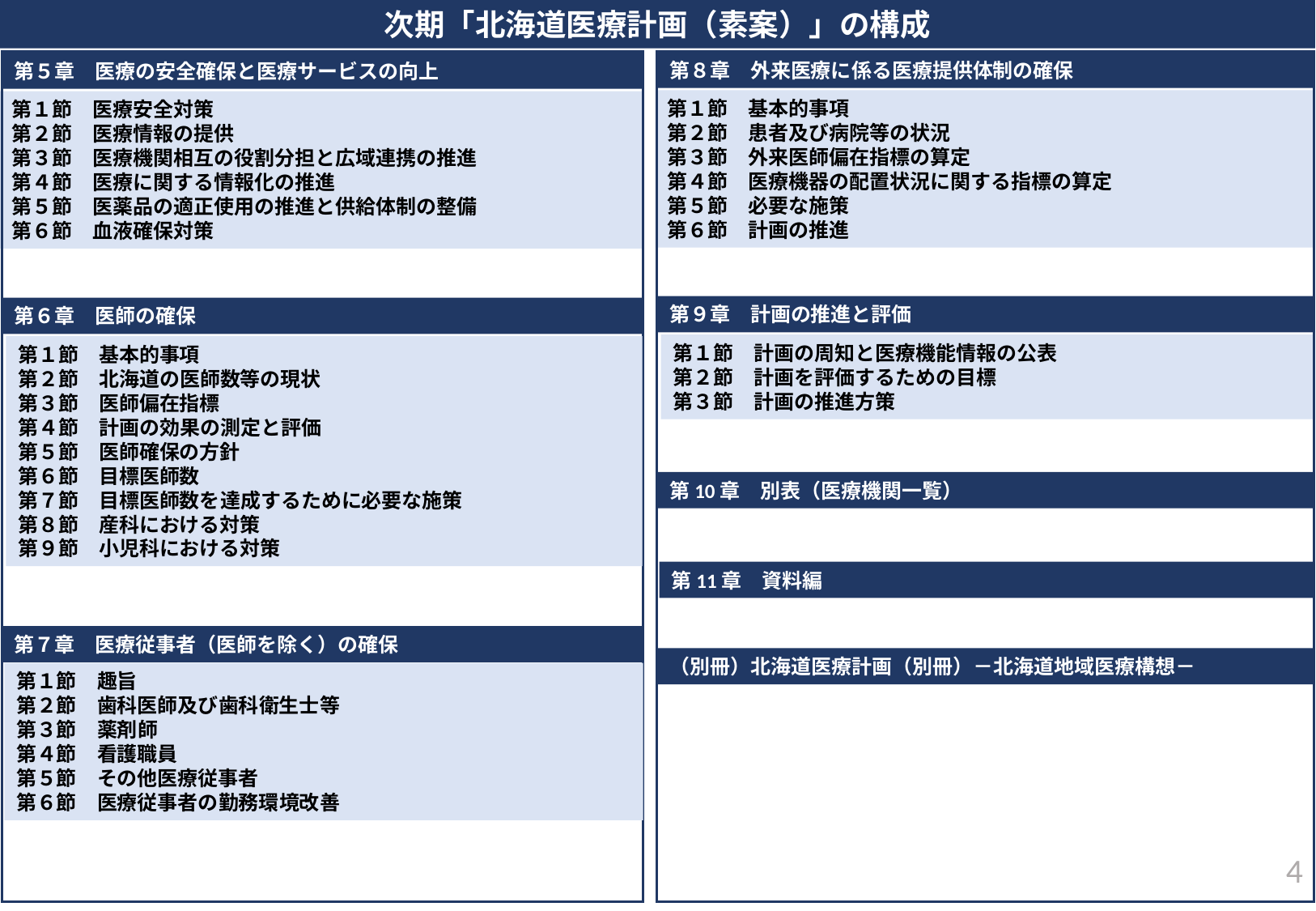

次期「北海道医療計画（素案）」の構成

第８章　外来医療に係る医療提供体制の確保
第５章　医療の安全確保と医療サービスの向上
第１節　基本的事項
第２節　患者及び病院等の状況
第３節　外来医師偏在指標の算定
第４節　医療機器の配置状況に関する指標の算定
第５節　必要な施策
第６節　計画の推進
第１節　医療安全対策
第２節　医療情報の提供
第３節　医療機関相互の役割分担と広域連携の推進
第４節　医療に関する情報化の推進
第５節　医薬品の適正使用の推進と供給体制の整備
第６節　血液確保対策
第９章　計画の推進と評価
第６章　医師の確保
第１節　計画の周知と医療機能情報の公表
第２節　計画を評価するための目標
第３節　計画の推進方策
第１節　基本的事項
第２節　北海道の医師数等の現状
第３節　医師偏在指標
第４節　計画の効果の測定と評価
第５節　医師確保の方針
第６節　目標医師数
第７節　目標医師数を達成するために必要な施策
第８節　産科における対策
第９節　小児科における対策
第10章　別表（医療機関一覧）
第11章　資料編
第７章　医療従事者（医師を除く）の確保
（別冊）北海道医療計画（別冊）－北海道地域医療構想－
第１節　趣旨
第２節　歯科医師及び歯科衛生士等
第３節　薬剤師
第４節　看護職員
第５節　その他医療従事者
第６節　医療従事者の勤務環境改善
4